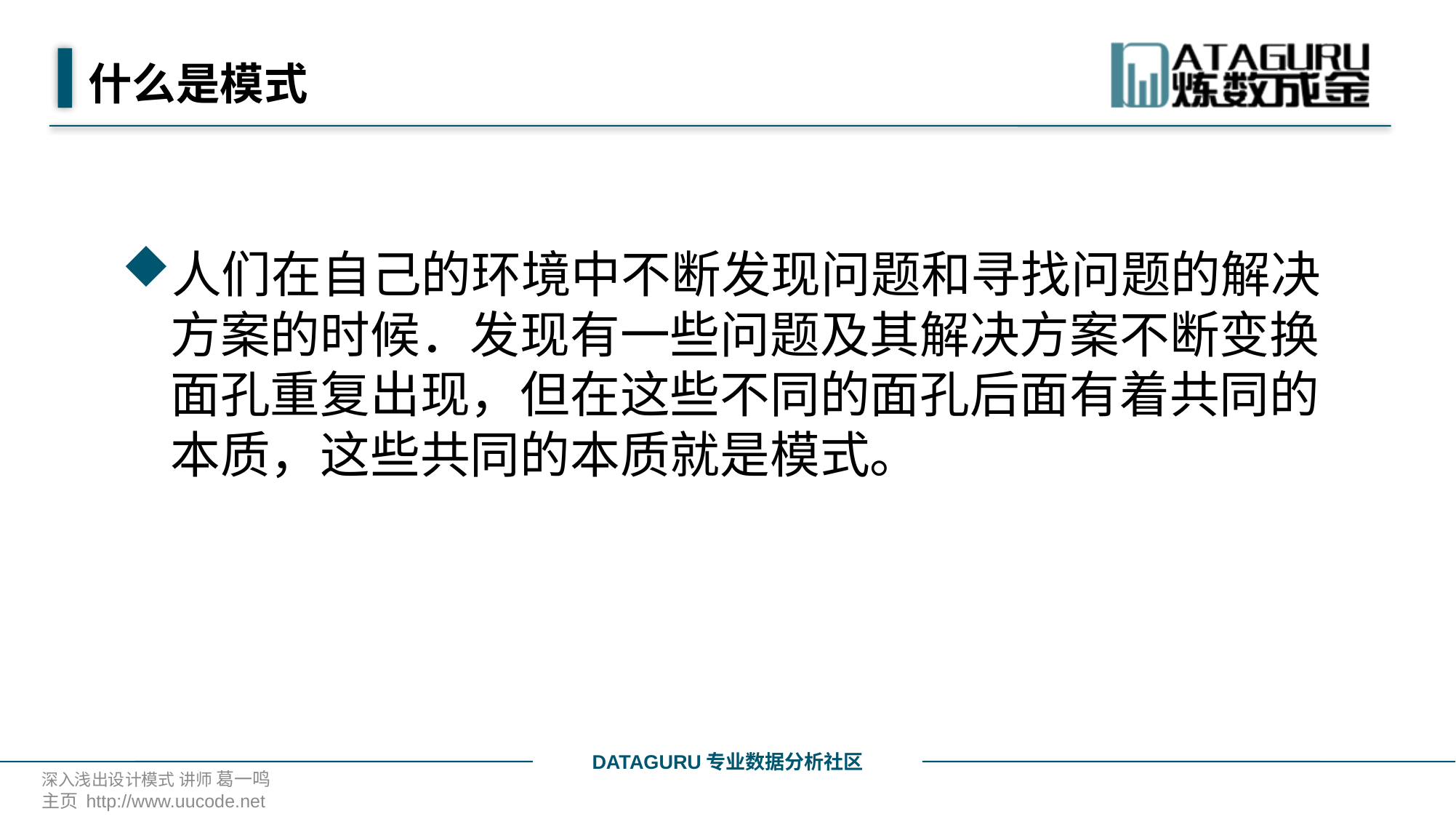

# 什么是模式
人们在自己的环境中不断发现问题和寻找问题的解决方案的时候．发现有一些问题及其解决方案不断变换面孔重复出现，但在这些不同的面孔后面有着共同的本质，这些共同的本质就是模式。